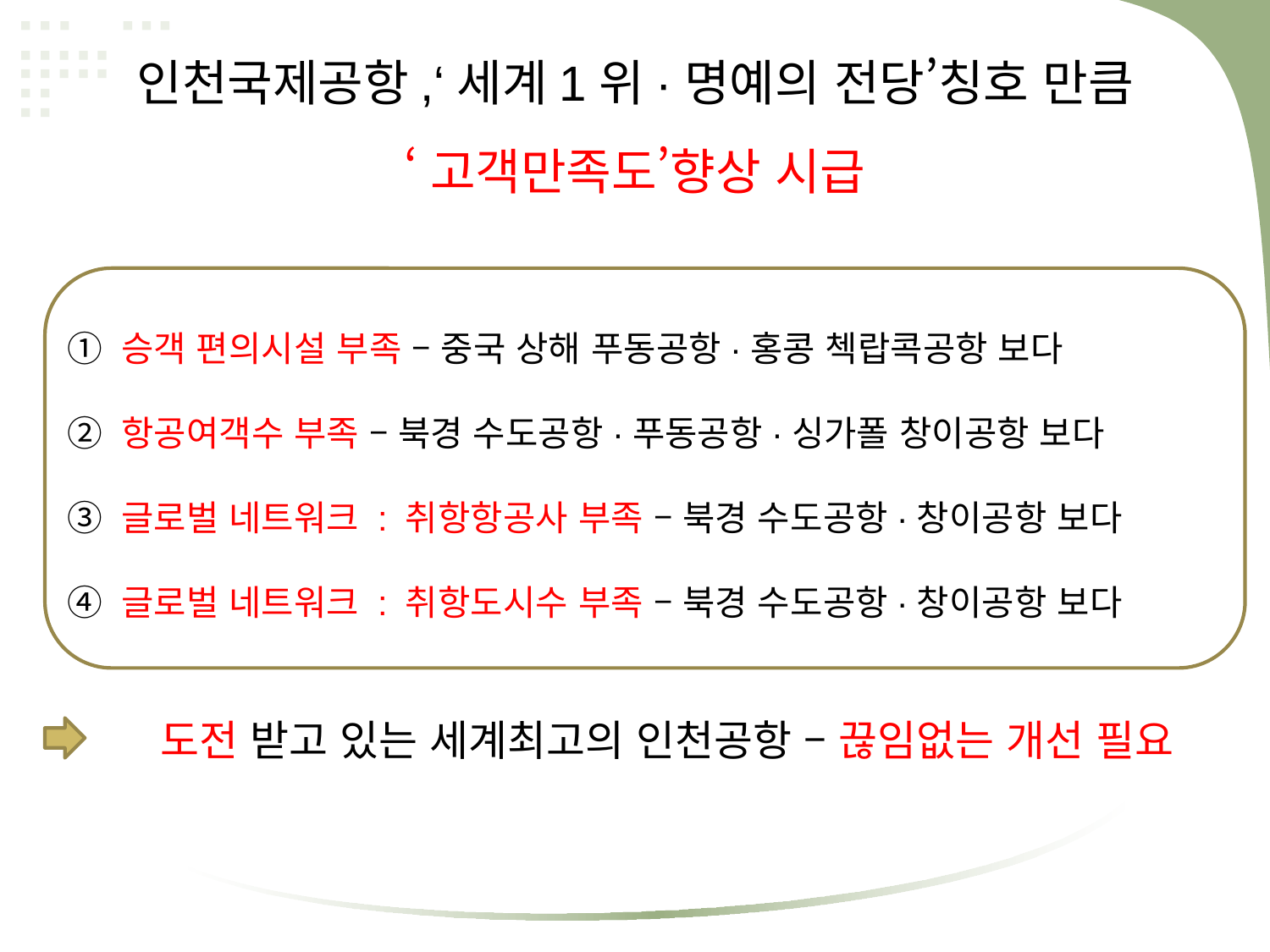

인천국제공항,‘세계1위·명예의 전당’칭호 만큼
‘고객만족도’향상 시급

① 승객 편의시설 부족 – 중국 상해 푸동공항·홍콩 첵랍콕공항 보다
② 항공여객수 부족 – 북경 수도공항·푸동공항·싱가폴 창이공항 보다
③ 글로벌 네트워크 : 취항항공사 부족 – 북경 수도공항·창이공항 보다
④ 글로벌 네트워크 : 취항도시수 부족 – 북경 수도공항·창이공항 보다
도전 받고 있는 세계최고의 인천공항 – 끊임없는 개선 필요